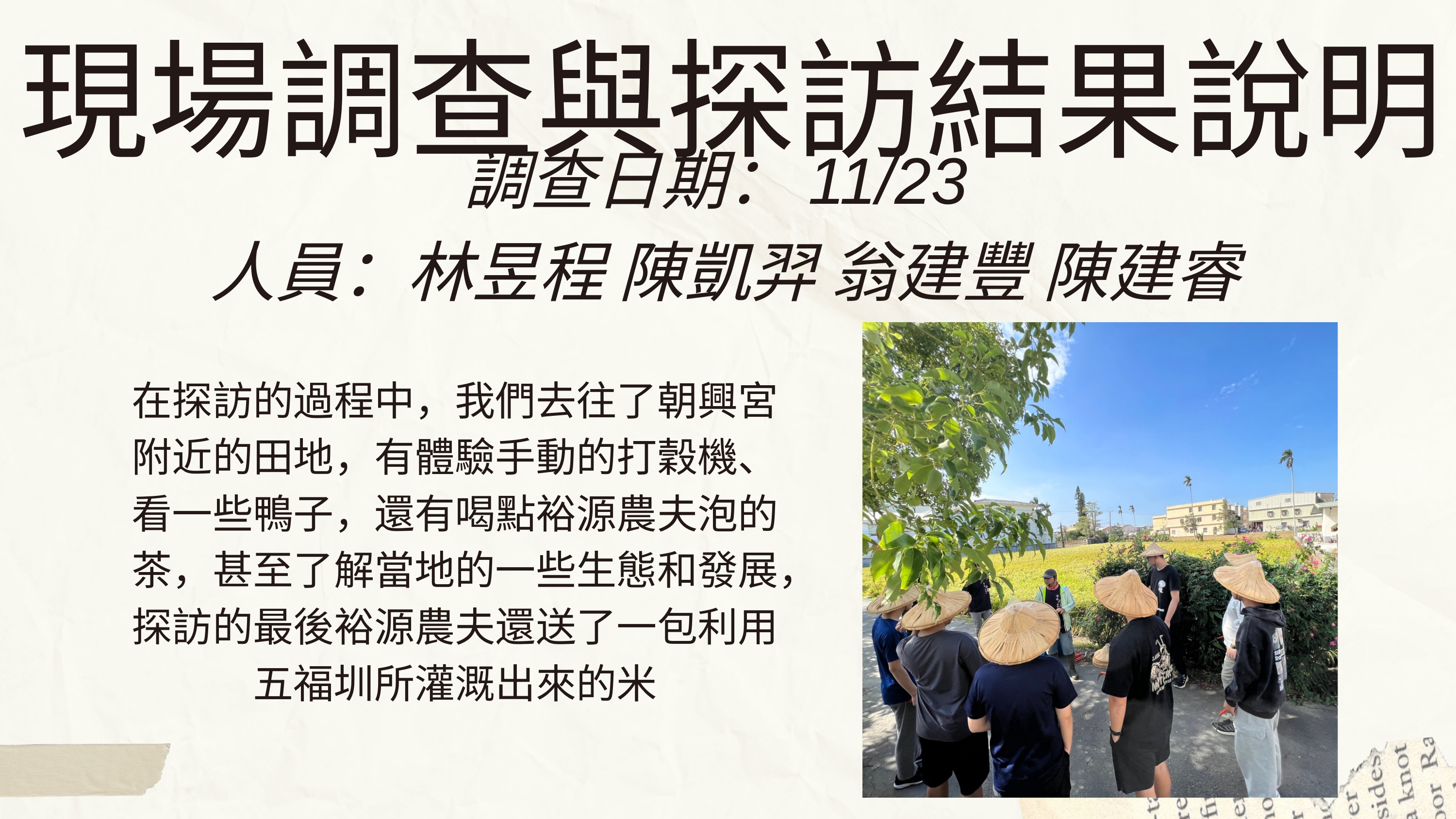

現場調查與探訪結果說明
調查日期：11/23
人員：林昱程 陳凱羿 翁建豐 陳建睿

在探訪的過程中，我們去往了朝興宮附近的田地，有體驗手動的打穀機、看一些鴨子，還有喝點裕源農夫泡的茶，甚至了解當地的一些生態和發展，探訪的最後裕源農夫還送了一包利用五福圳所灌溉出來的米